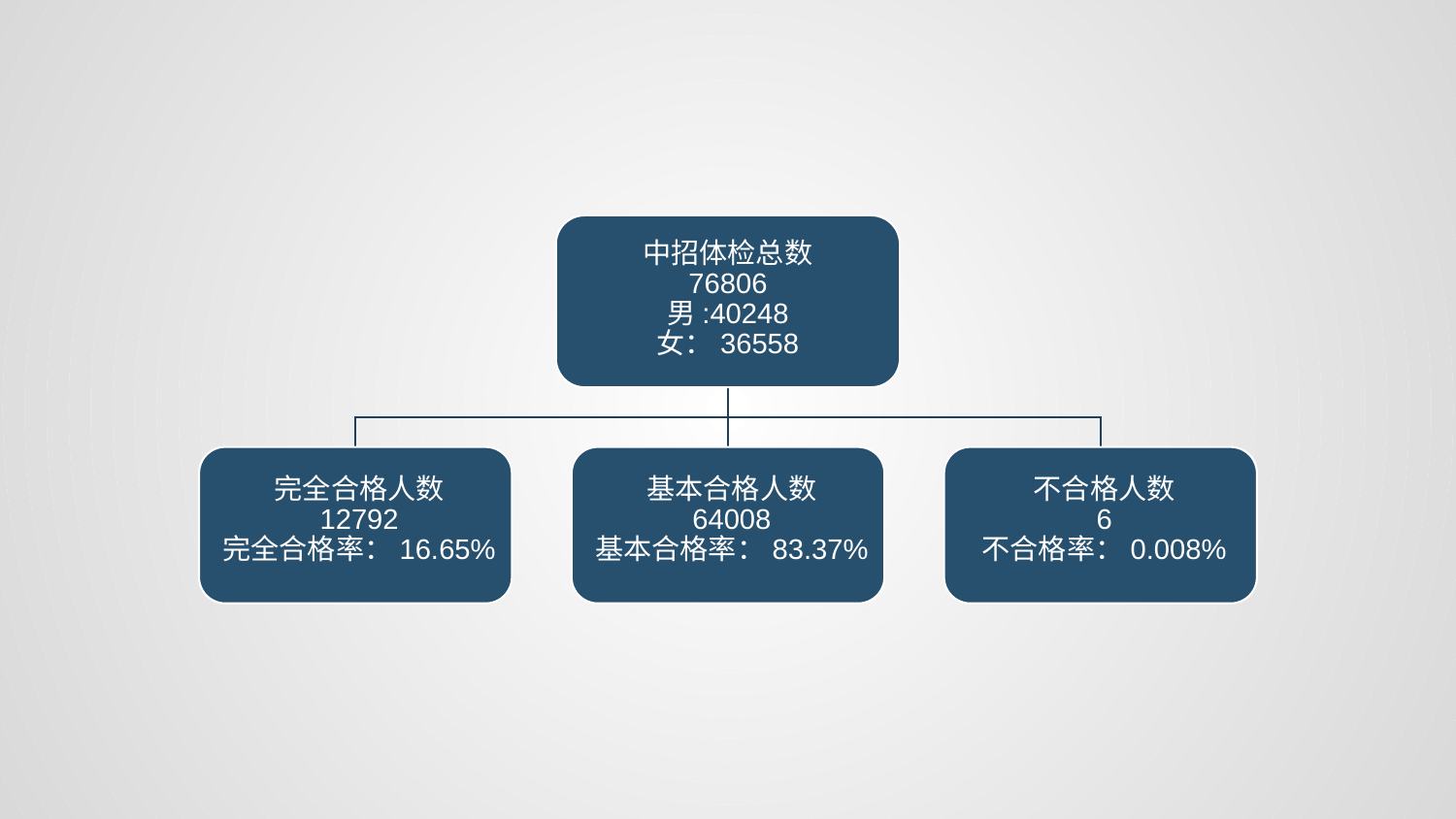

中招体检总数
76806
男:40248
女：36558

完全合格人数
12792
完全合格率：16.65%
基本合格人数
64008
基本合格率：83.37%
不合格人数
6
不合格率：0.008%